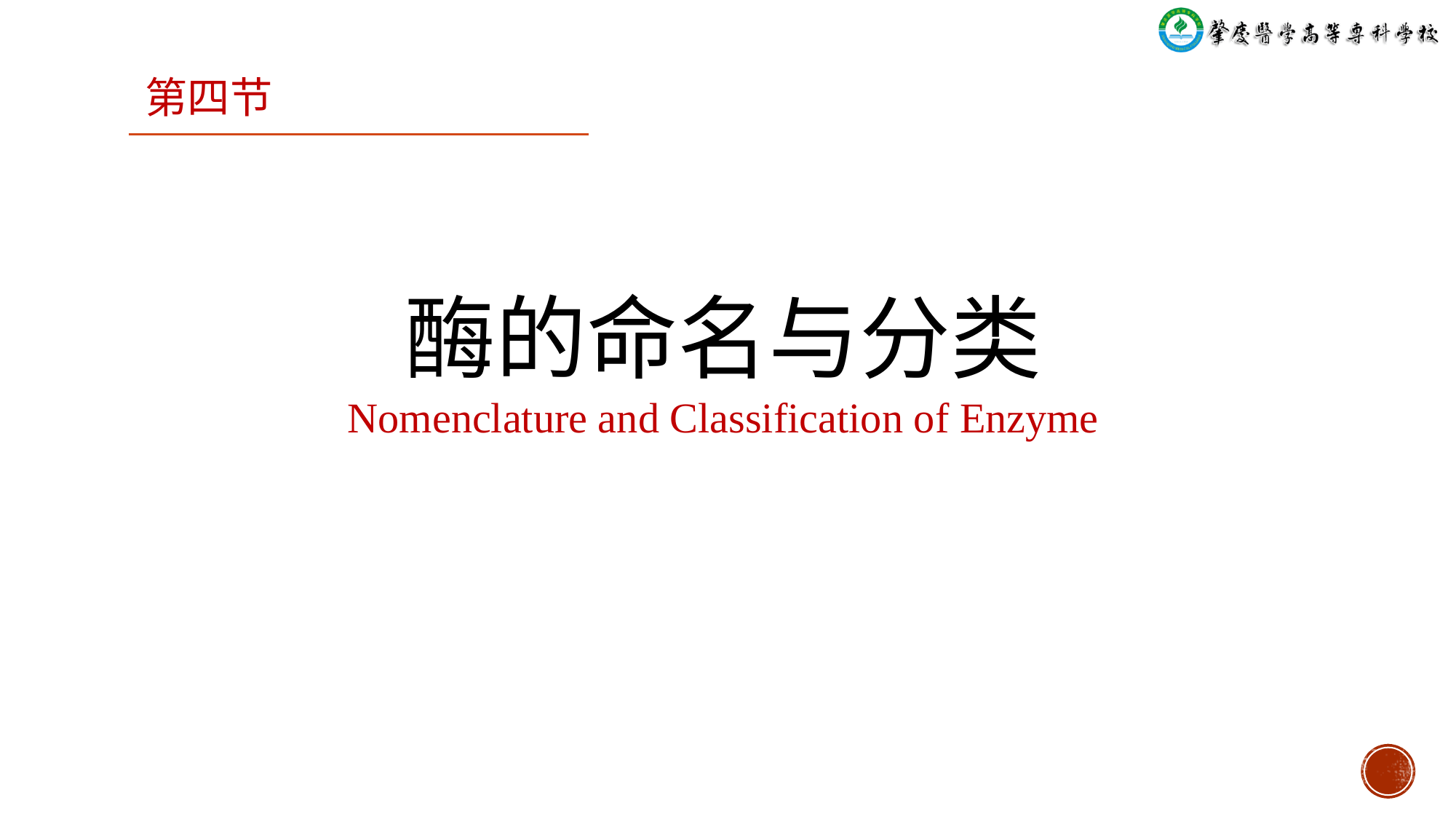

第四节
酶的命名与分类
Nomenclature and Classification of Enzyme